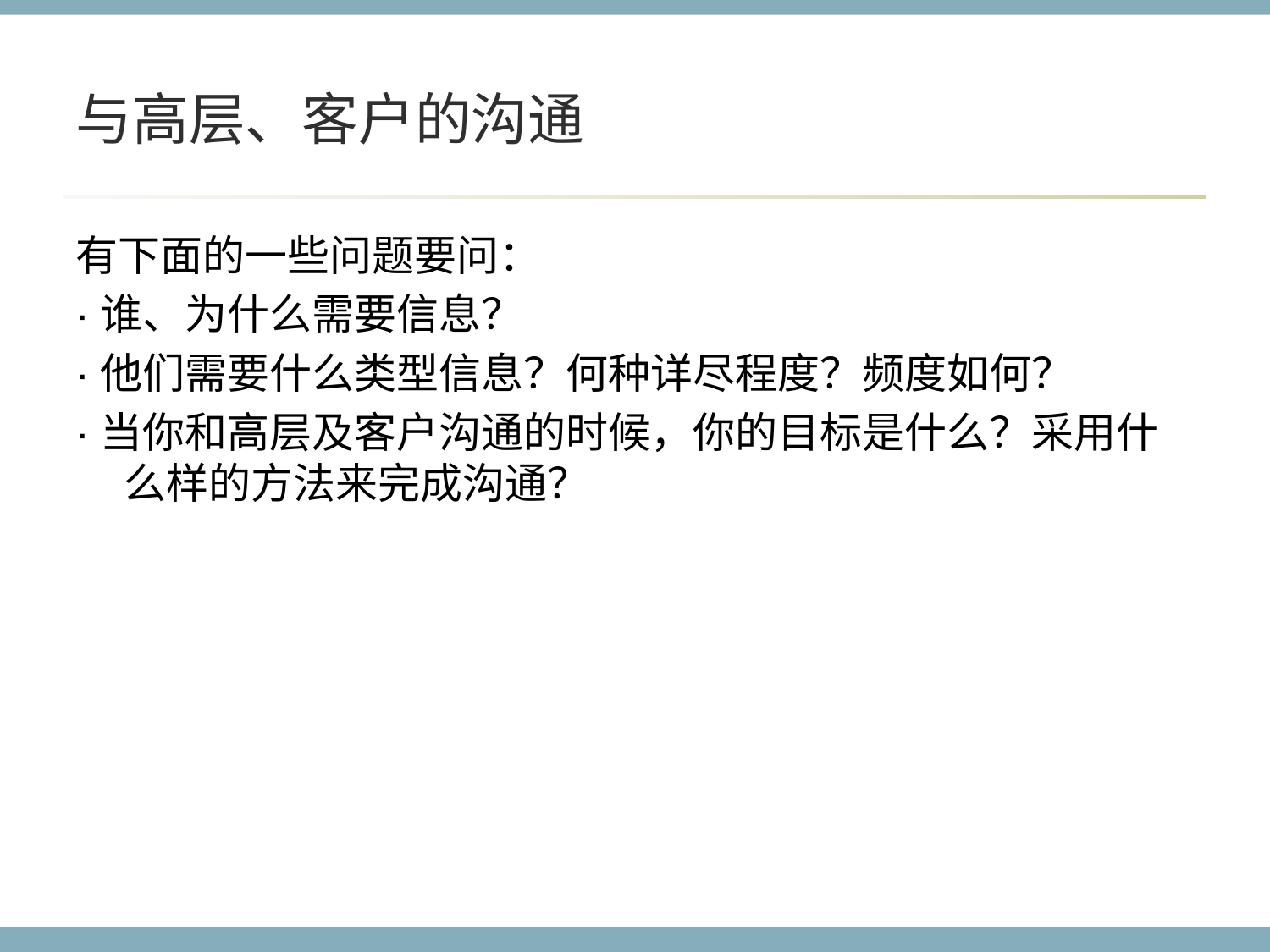

# 与高层、客户的沟通
有下面的一些问题要问：
·谁、为什么需要信息？
·他们需要什么类型信息？何种详尽程度？频度如何？
·当你和高层及客户沟通的时候，你的目标是什么？采用什么样的方法来完成沟通？